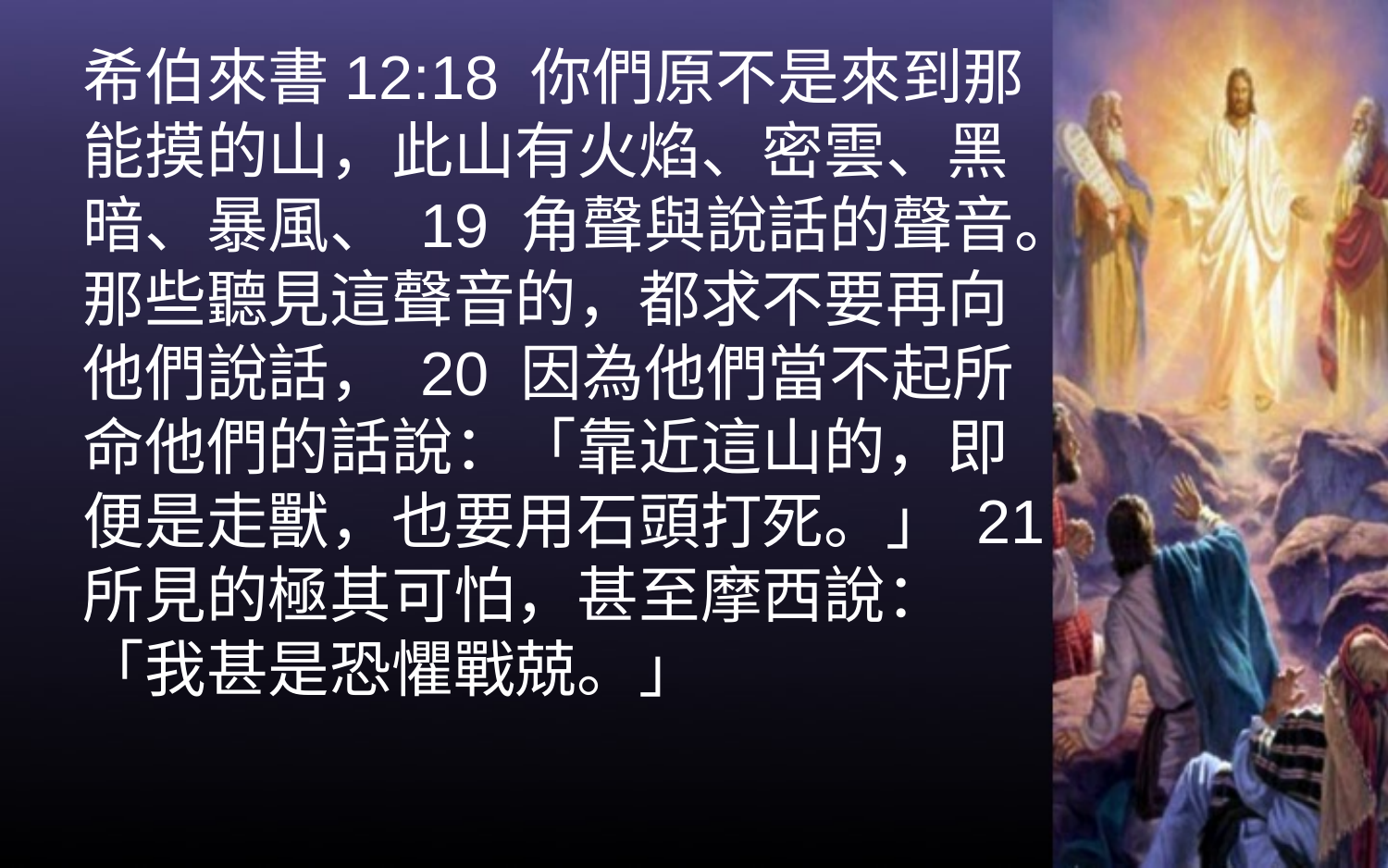

希伯來書12:18 你們原不是來到那能摸的山，此山有火焰、密雲、黑暗、暴風、 19 角聲與說話的聲音。那些聽見這聲音的，都求不要再向他們說話， 20 因為他們當不起所命他們的話說：「靠近這山的，即便是走獸，也要用石頭打死。」 21 所見的極其可怕，甚至摩西說：「我甚是恐懼戰兢。」